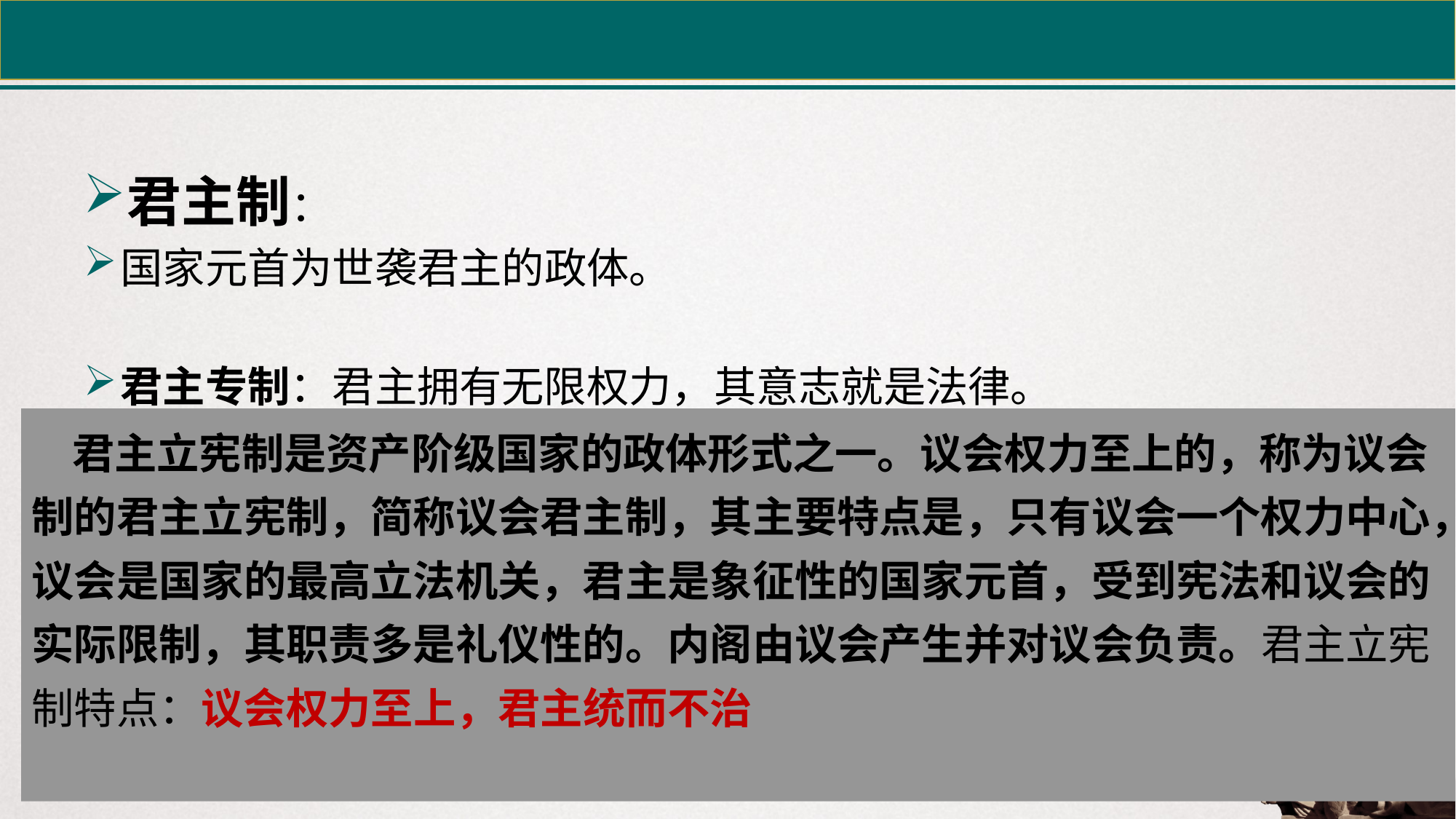

#
君主制：
国家元首为世袭君主的政体。

君主专制：君主拥有无限权力，其意志就是法律。
——独裁的政体
等级君主制：君主借助等级代表（代议）机构统治。
——封建割据向中央集权过渡的政权形态
君主立宪制：君主权力受到宪法和议会的限制。
——包含二元制君主立宪制+议会制君主立宪制
    君主立宪制是资产阶级国家的政体形式之一。议会权力至上的，称为议会制的君主立宪制，简称议会君主制，其主要特点是，只有议会一个权力中心，议会是国家的最高立法机关，君主是象征性的国家元首，受到宪法和议会的实际限制，其职责多是礼仪性的。内阁由议会产生并对议会负责。君主立宪制特点：议会权力至上，君主统而不治